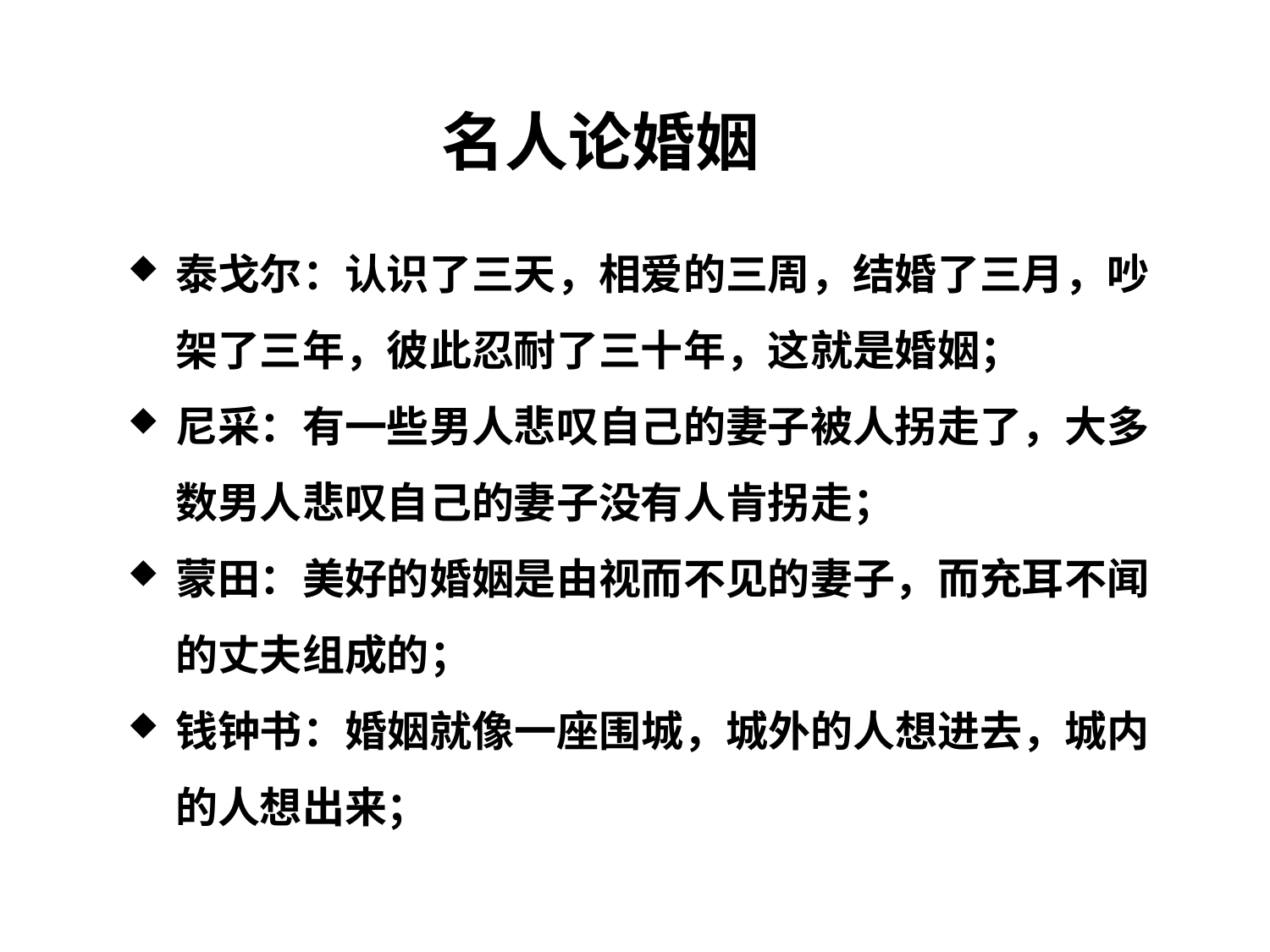

名人论婚姻
泰戈尔：认识了三天，相爱的三周，结婚了三月，吵架了三年，彼此忍耐了三十年，这就是婚姻；
尼采：有一些男人悲叹自己的妻子被人拐走了，大多数男人悲叹自己的妻子没有人肯拐走；
蒙田：美好的婚姻是由视而不见的妻子，而充耳不闻的丈夫组成的；
钱钟书：婚姻就像一座围城，城外的人想进去，城内的人想出来；